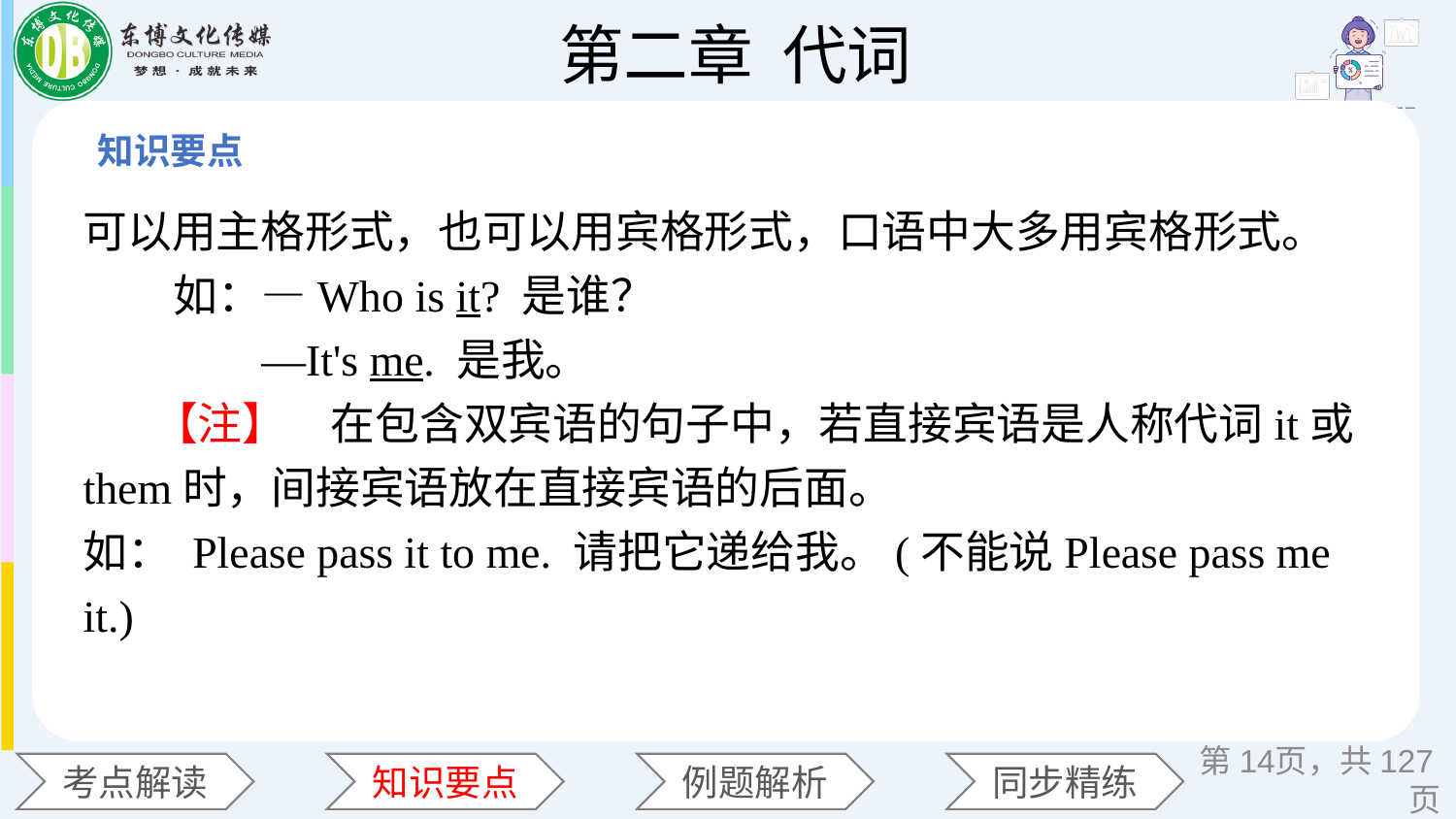

可以用主格形式，也可以用宾格形式，口语中大多用宾格形式。
        如：—Who is it? 是谁？
                —It's me. 是我。
      【注】　在包含双宾语的句子中，若直接宾语是人称代词it或them时，间接宾语放在直接宾语的后面。
如： Please pass it to me. 请把它递给我。(不能说Please pass me it.)

第14页，共127页